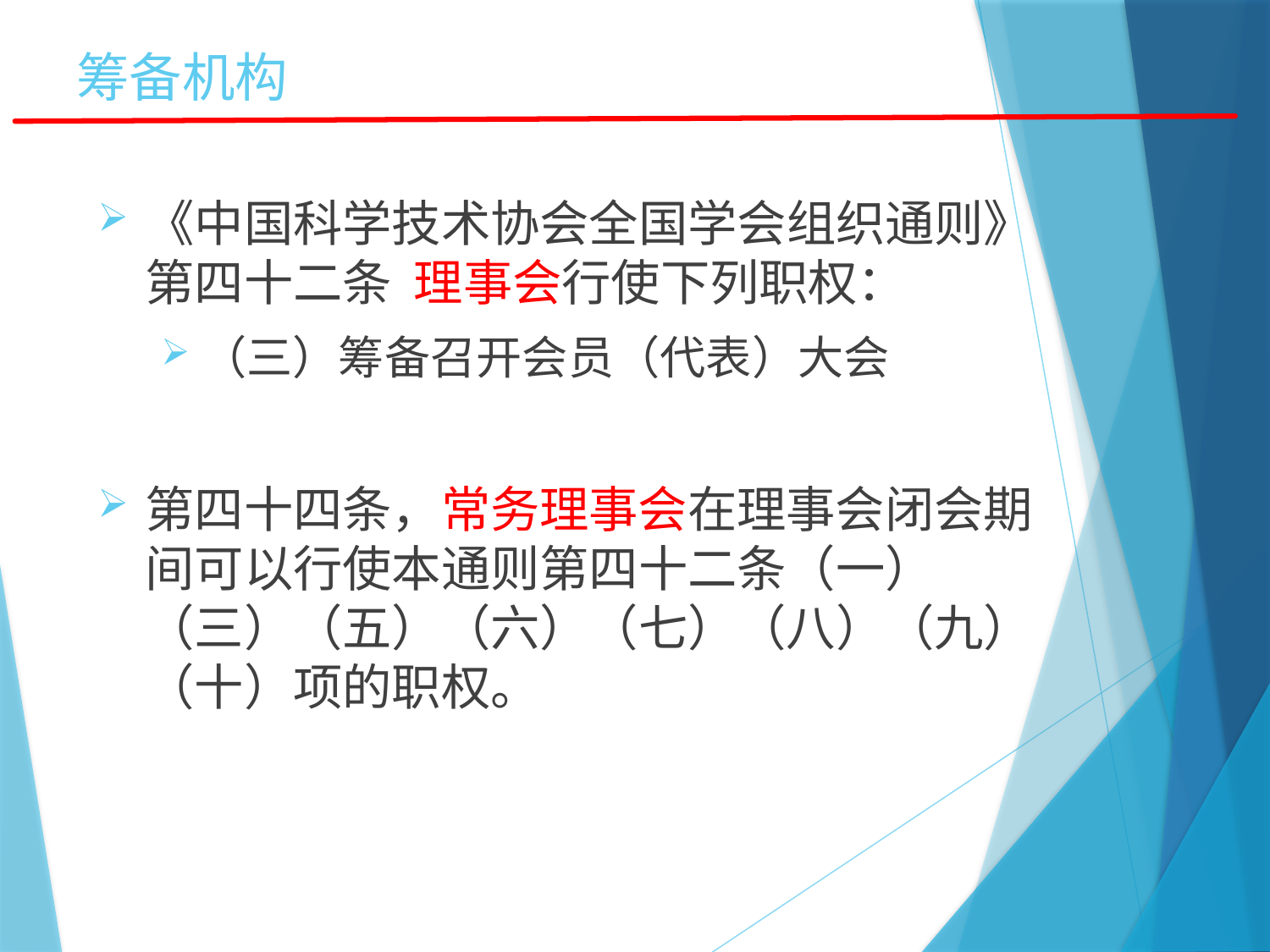

# 筹备机构
《中国科学技术协会全国学会组织通则》第四十二条  理事会行使下列职权：
（三）筹备召开会员（代表）大会

第四十四条，常务理事会在理事会闭会期间可以行使本通则第四十二条（一）（三）（五）（六）（七）（八）（九）（十）项的职权。